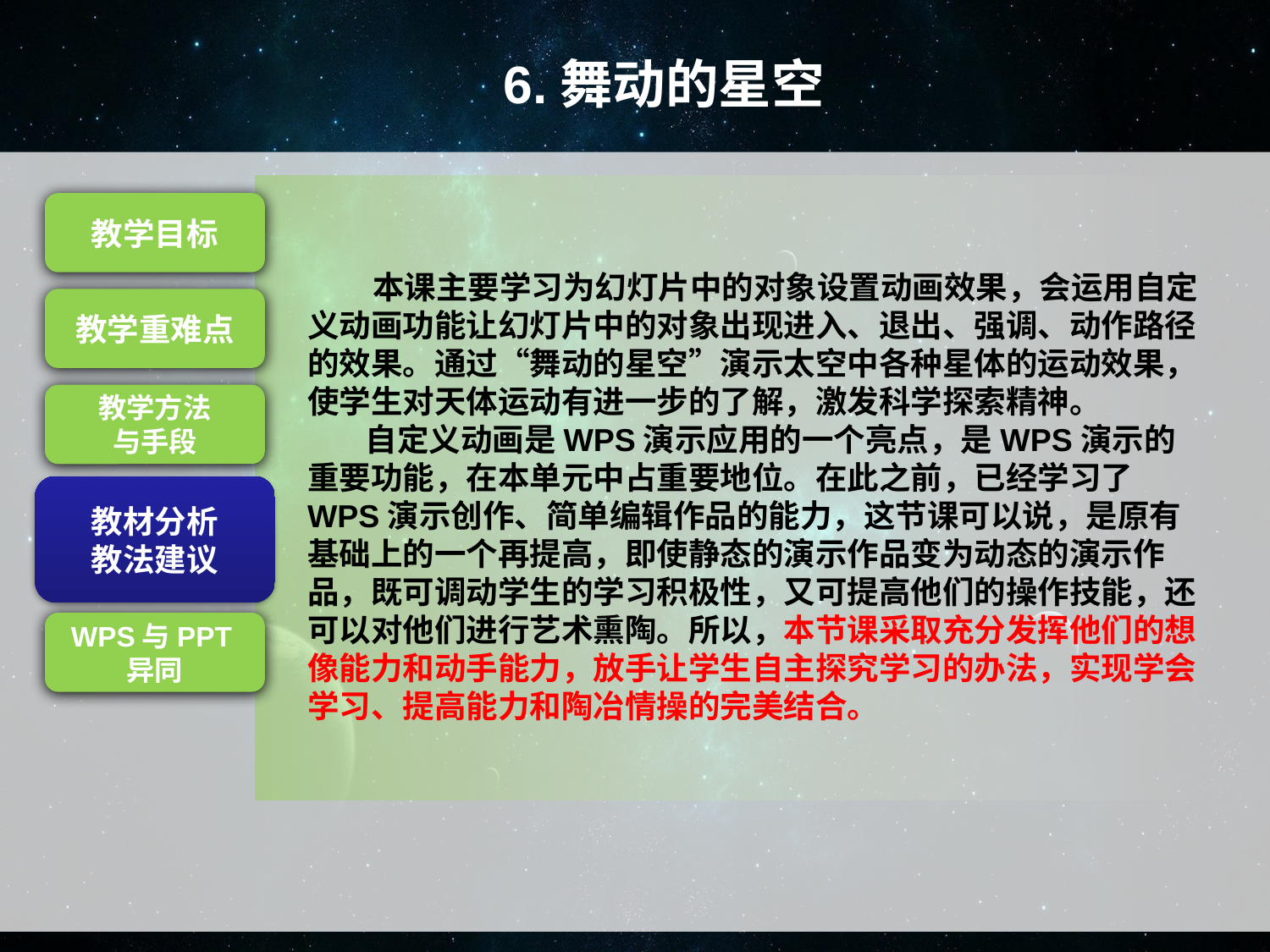

6.舞动的星空

        本课主要学习为幻灯片中的对象设置动画效果，会运用自定义动画功能让幻灯片中的对象出现进入、退出、强调、动作路径的效果。通过“舞动的星空”演示太空中各种星体的运动效果，使学生对天体运动有进一步的了解，激发科学探索精神。
       自定义动画是WPS演示应用的一个亮点，是WPS演示的重要功能，在本单元中占重要地位。在此之前，已经学习了WPS演示创作、简单编辑作品的能力，这节课可以说，是原有基础上的一个再提高，即使静态的演示作品变为动态的演示作品，既可调动学生的学习积极性，又可提高他们的操作技能，还可以对他们进行艺术熏陶。所以，本节课采取充分发挥他们的想像能力和动手能力，放手让学生自主探究学习的办法，实现学会学习、提高能力和陶冶情操的完美结合。

教学目标
教学重难点
教学方法
与手段
教材分析
教法建议
教材分析
教法建议
WPS与PPT异同